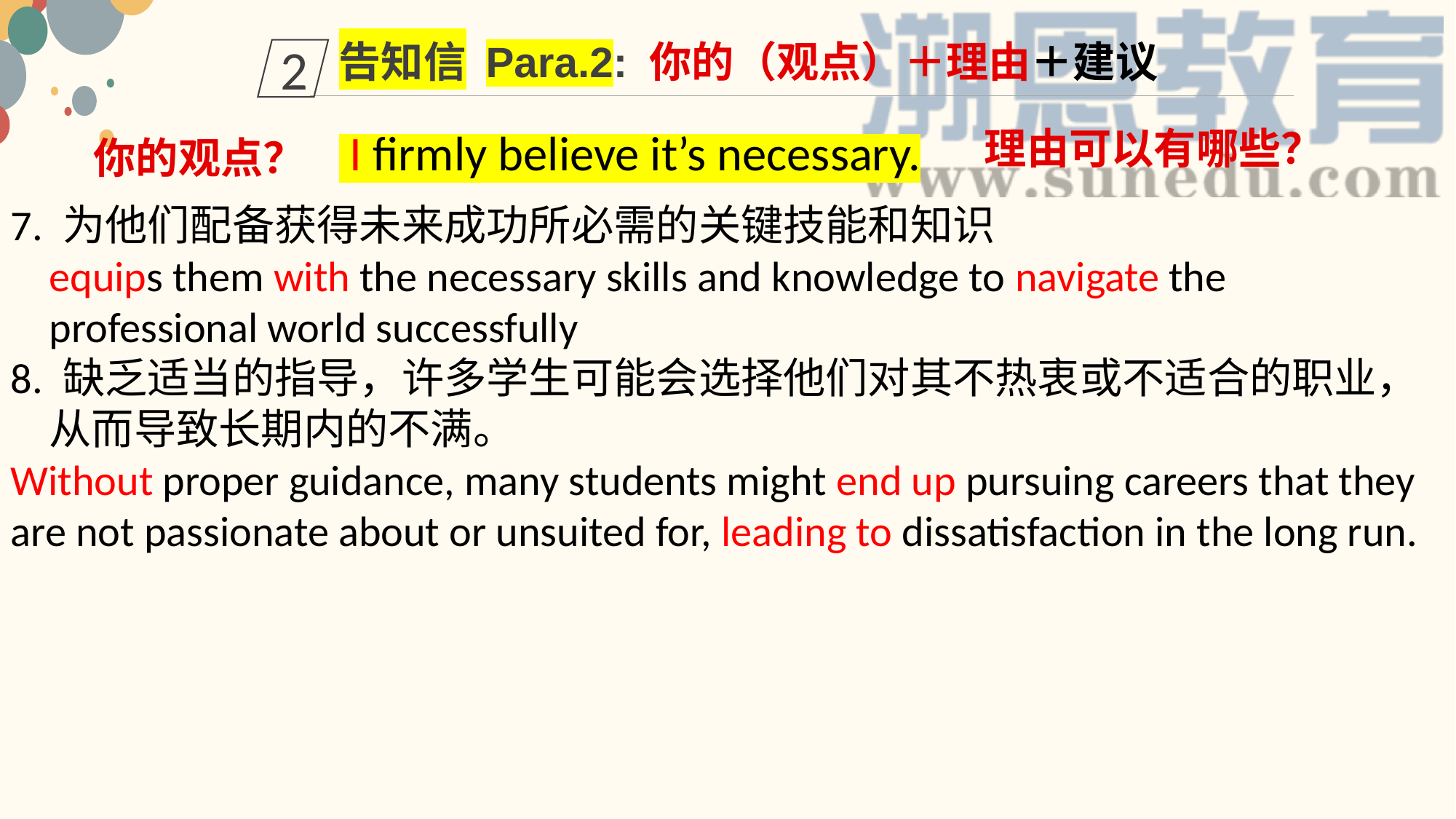

告知信 Para.2: 你的（观点）＋理由＋建议
2
理由可以有哪些？
 I firmly believe it’s necessary.
你的观点？
7. 为他们配备获得未来成功所必需的关键技能和知识
    equips them with the necessary skills and knowledge to navigate the
    professional world successfully
8. 缺乏适当的指导，许多学生可能会选择他们对其不热衷或不适合的职业，
   从而导致长期内的不满。
Without proper guidance, many students might end up pursuing careers that they are not passionate about or unsuited for, leading to dissatisfaction in the long run.